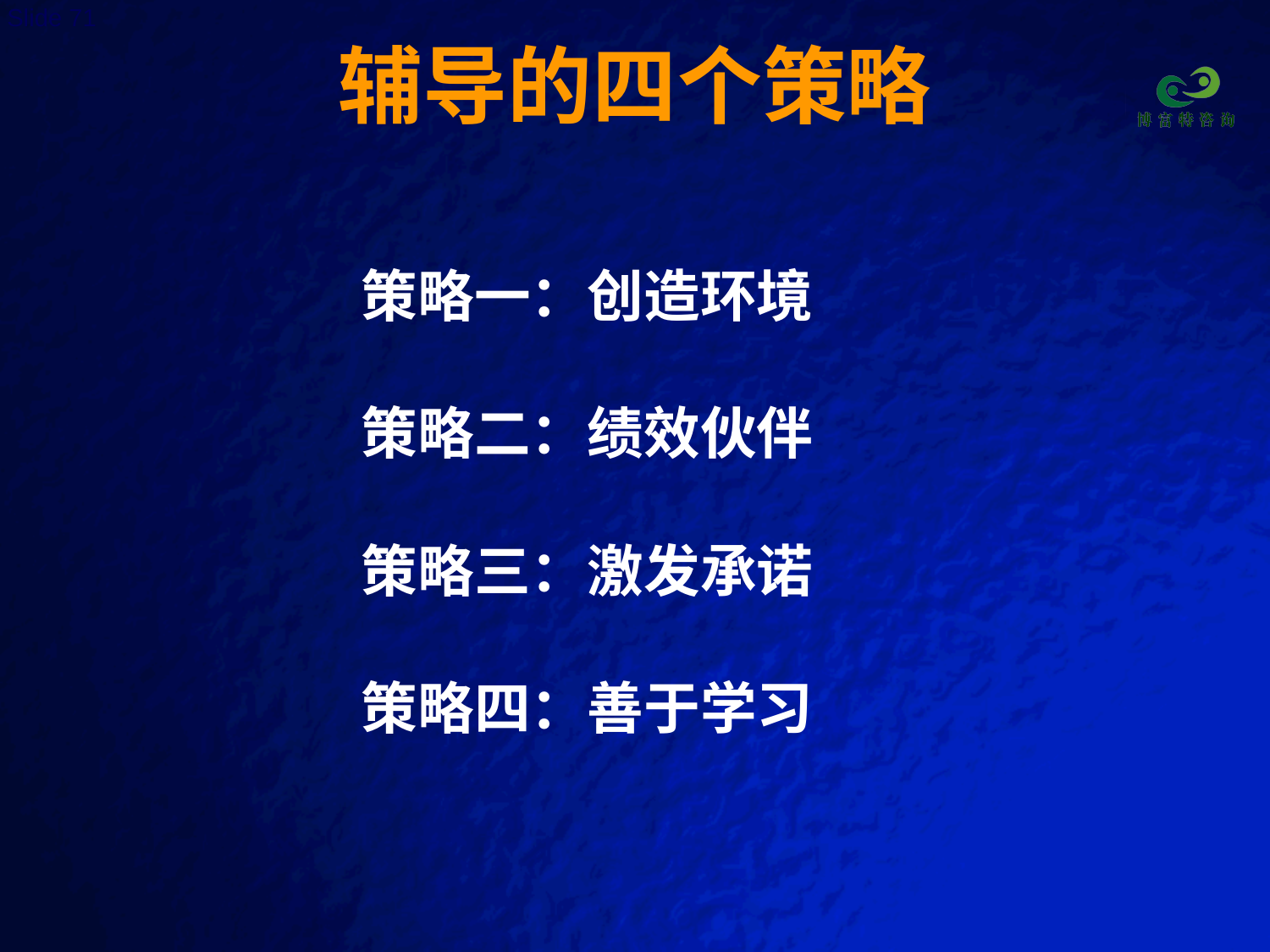

# 辅导的四个策略
策略一：创造环境

策略二：绩效伙伴

策略三：激发承诺

策略四：善于学习